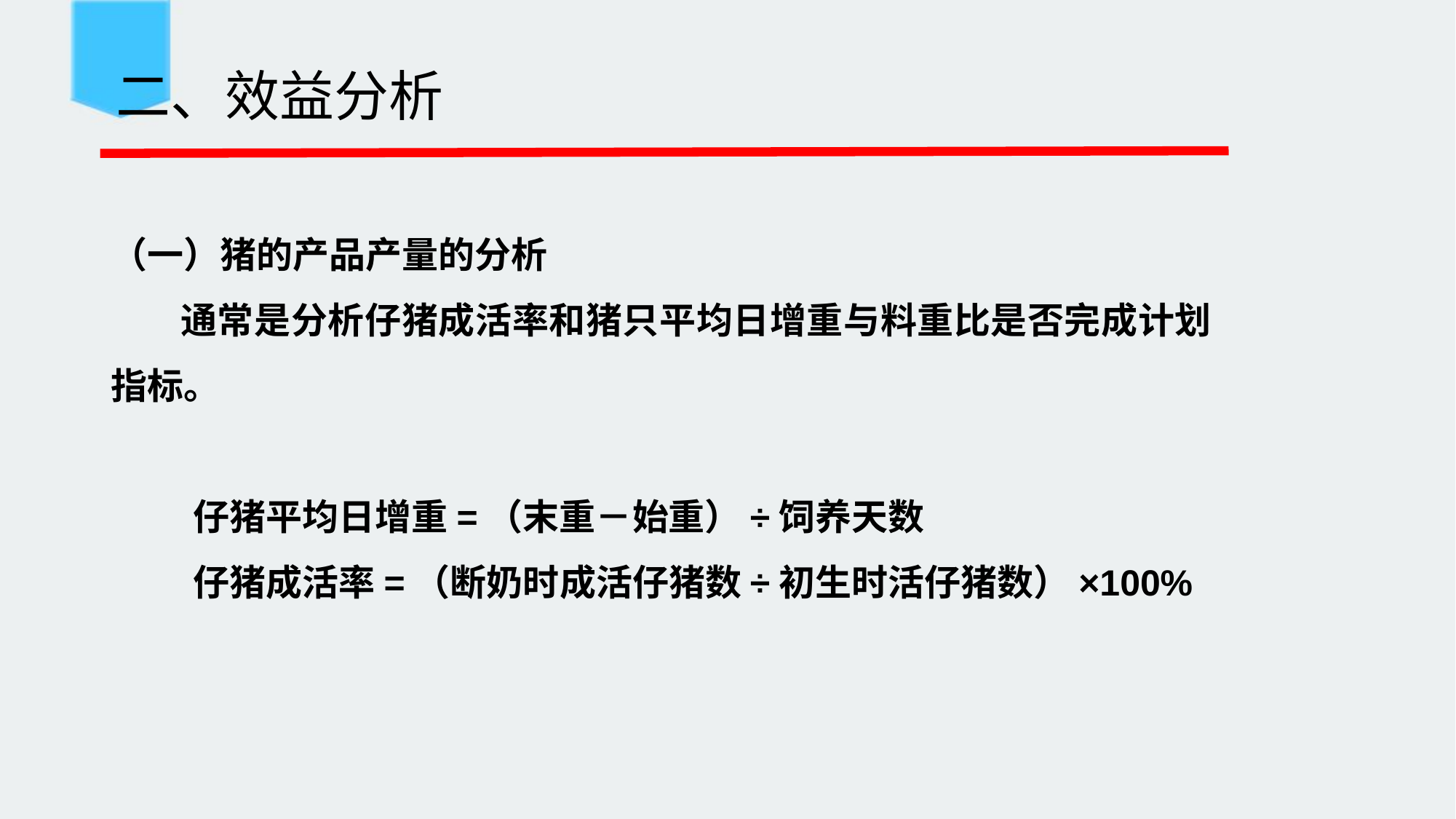

二、效益分析
（一）猪的产品产量的分析
       通常是分析仔猪成活率和猪只平均日增重与料重比是否完成计划指标。

         仔猪平均日增重=（末重－始重）÷饲养天数
         仔猪成活率=（断奶时成活仔猪数÷初生时活仔猪数）×100%